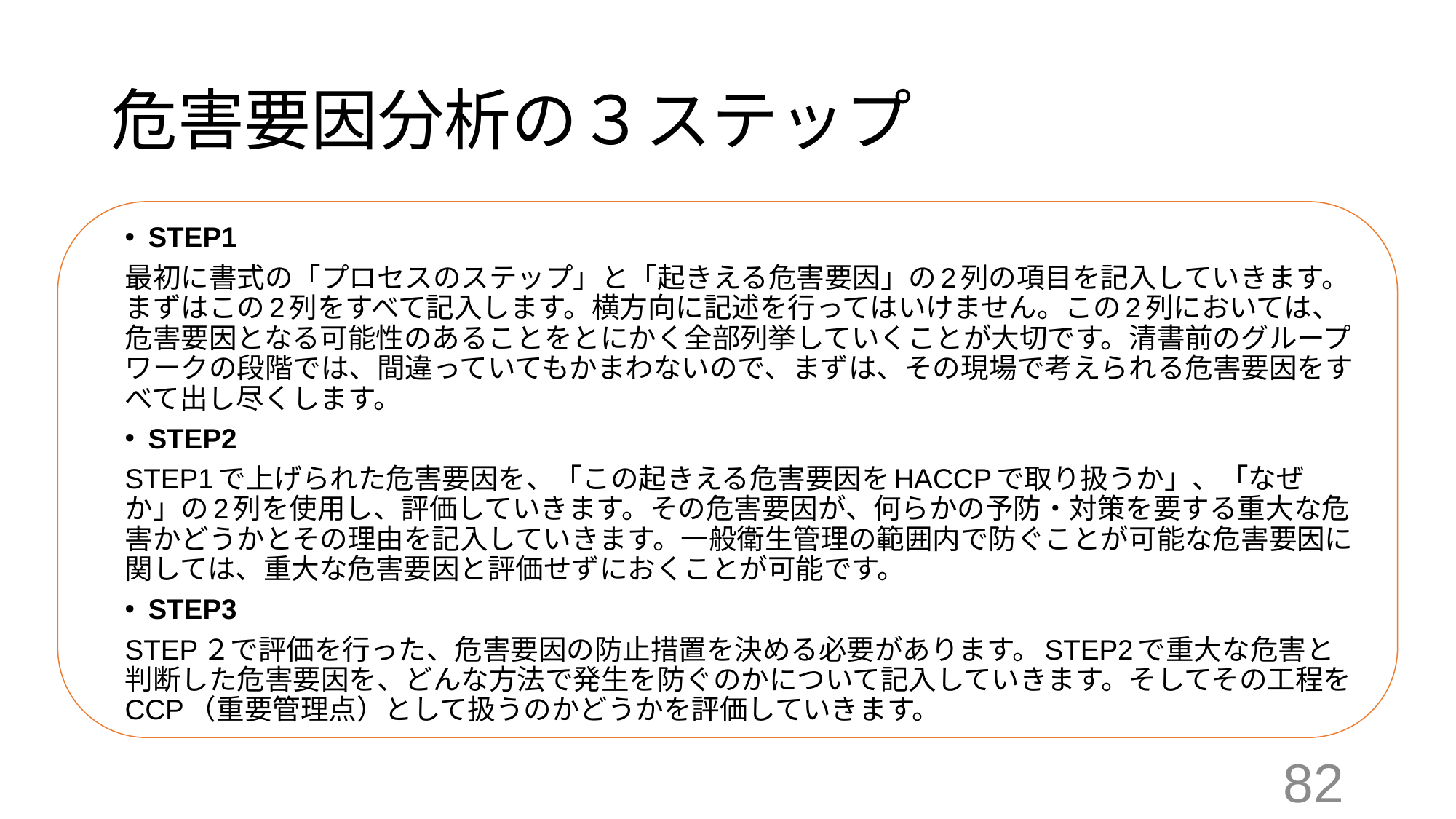

# 危害要因分析の３ステップ

STEP1
最初に書式の「プロセスのステップ」と「起きえる危害要因」の2列の項目を記入していきます。まずはこの2列をすべて記入します。横方向に記述を行ってはいけません。この2列においては、危害要因となる可能性のあることをとにかく全部列挙していくことが大切です。清書前のグループワークの段階では、間違っていてもかまわないので、まずは、その現場で考えられる危害要因をすべて出し尽くします。
STEP2
STEP1で上げられた危害要因を、「この起きえる危害要因をHACCPで取り扱うか」、「なぜか」の2列を使用し、評価していきます。その危害要因が、何らかの予防・対策を要する重大な危害かどうかとその理由を記入していきます。一般衛生管理の範囲内で防ぐことが可能な危害要因に関しては、重大な危害要因と評価せずにおくことが可能です。
STEP3
STEP２で評価を行った、危害要因の防止措置を決める必要があります。STEP2で重大な危害と判断した危害要因を、どんな方法で発生を防ぐのかについて記入していきます。そしてその工程をCCP（重要管理点）として扱うのかどうかを評価していきます。

82